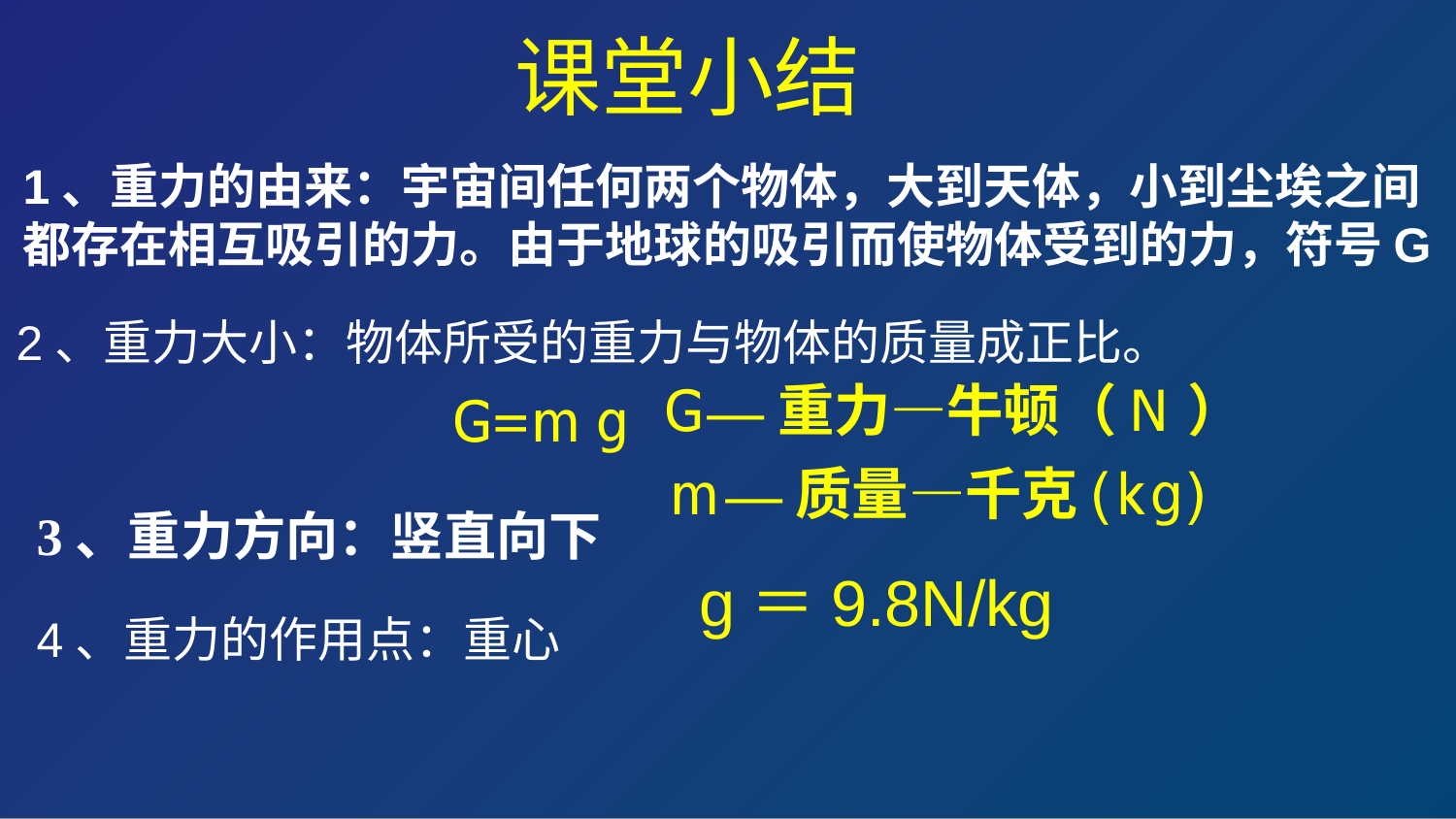

课堂小结
1、重力的由来：宇宙间任何两个物体，大到天体，小到尘埃之间都存在相互吸引的力。由于地球的吸引而使物体受到的力，符号G
2、重力大小：物体所受的重力与物体的质量成正比。
G—重力—牛顿（N）
G=m g
m—质量—千克(kg)
3、重力方向：竖直向下
g＝9.8N/kg
4、重力的作用点：重心